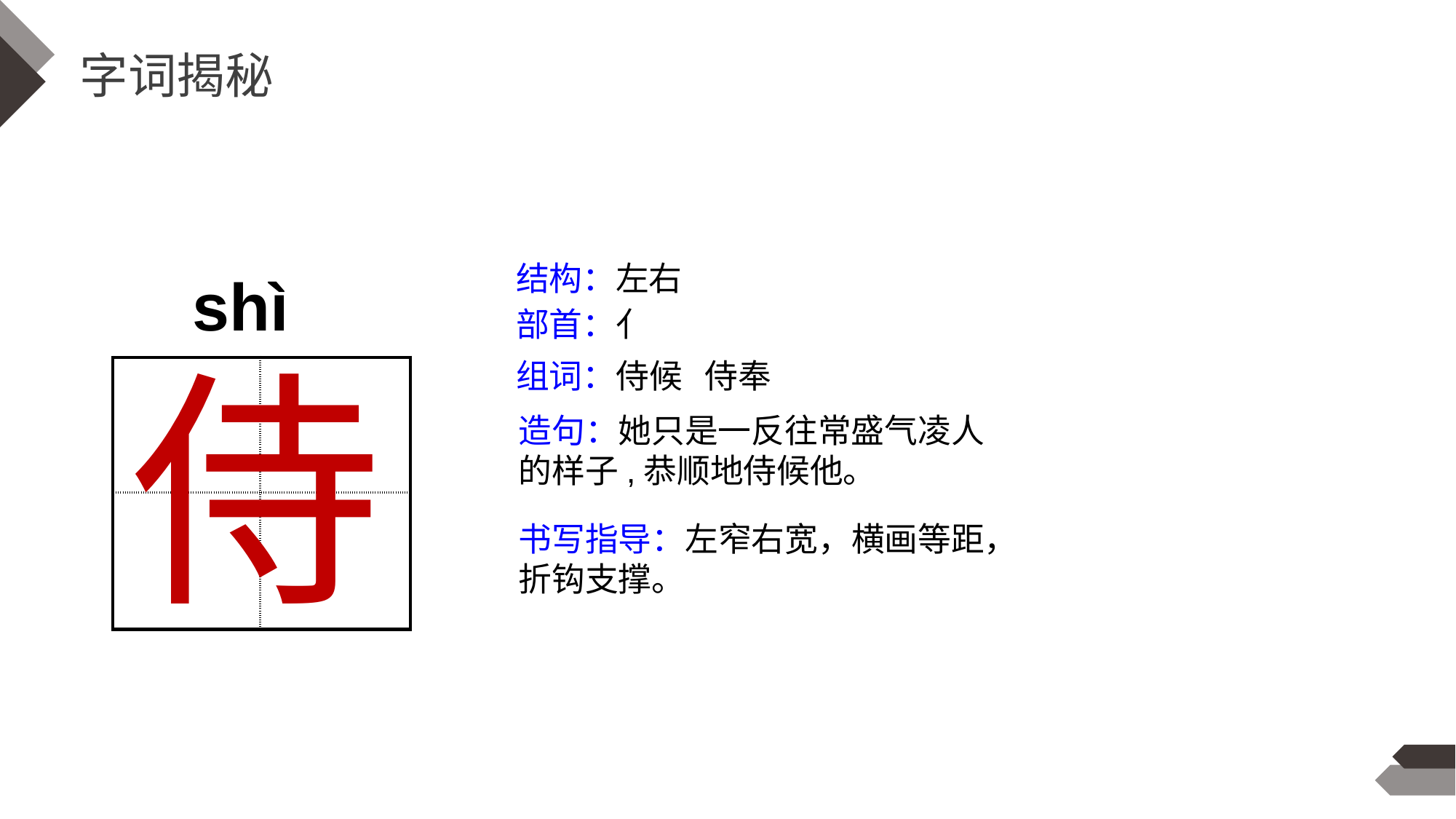

字词揭秘
结构：左右
shì
部首：亻
侍
组词：侍候   侍奉
|  |  |
| --- | --- |
|  |  |
造句：她只是一反往常盛气凌人的样子,恭顺地侍候他。

书写指导：左窄右宽，横画等距，折钩支撑。